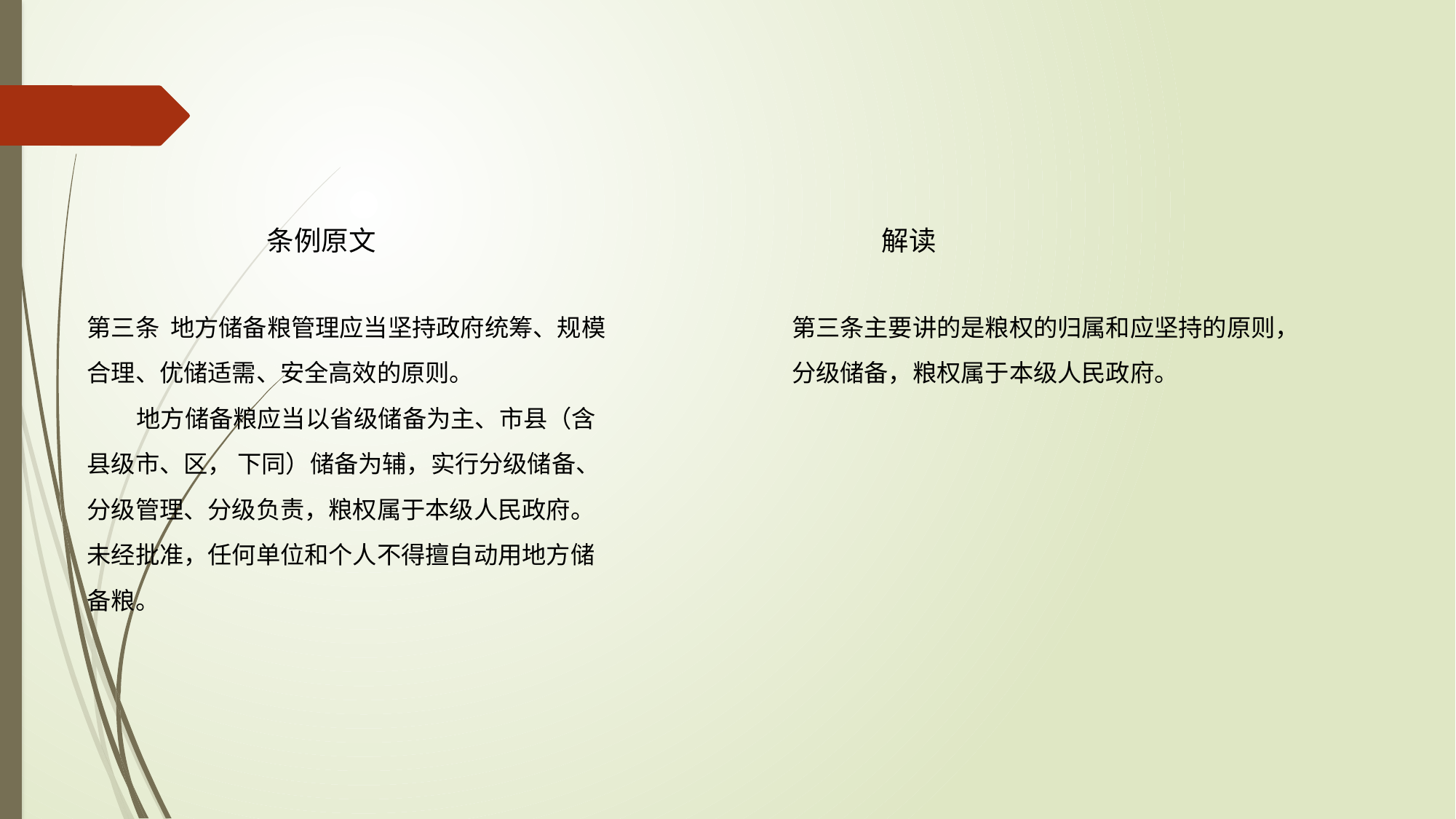

条例原文                                                                                  解读
第三条  地方储备粮管理应当坚持政府统筹、规模合理、优储适需、安全高效的原则。
        地方储备粮应当以省级储备为主、市县（含县级市、区， 下同）储备为辅，实行分级储备、分级管理、分级负责，粮权属于本级人民政府。
未经批准，任何单位和个人不得擅自动用地方储备粮。
第三条主要讲的是粮权的归属和应坚持的原则，分级储备，粮权属于本级人民政府。